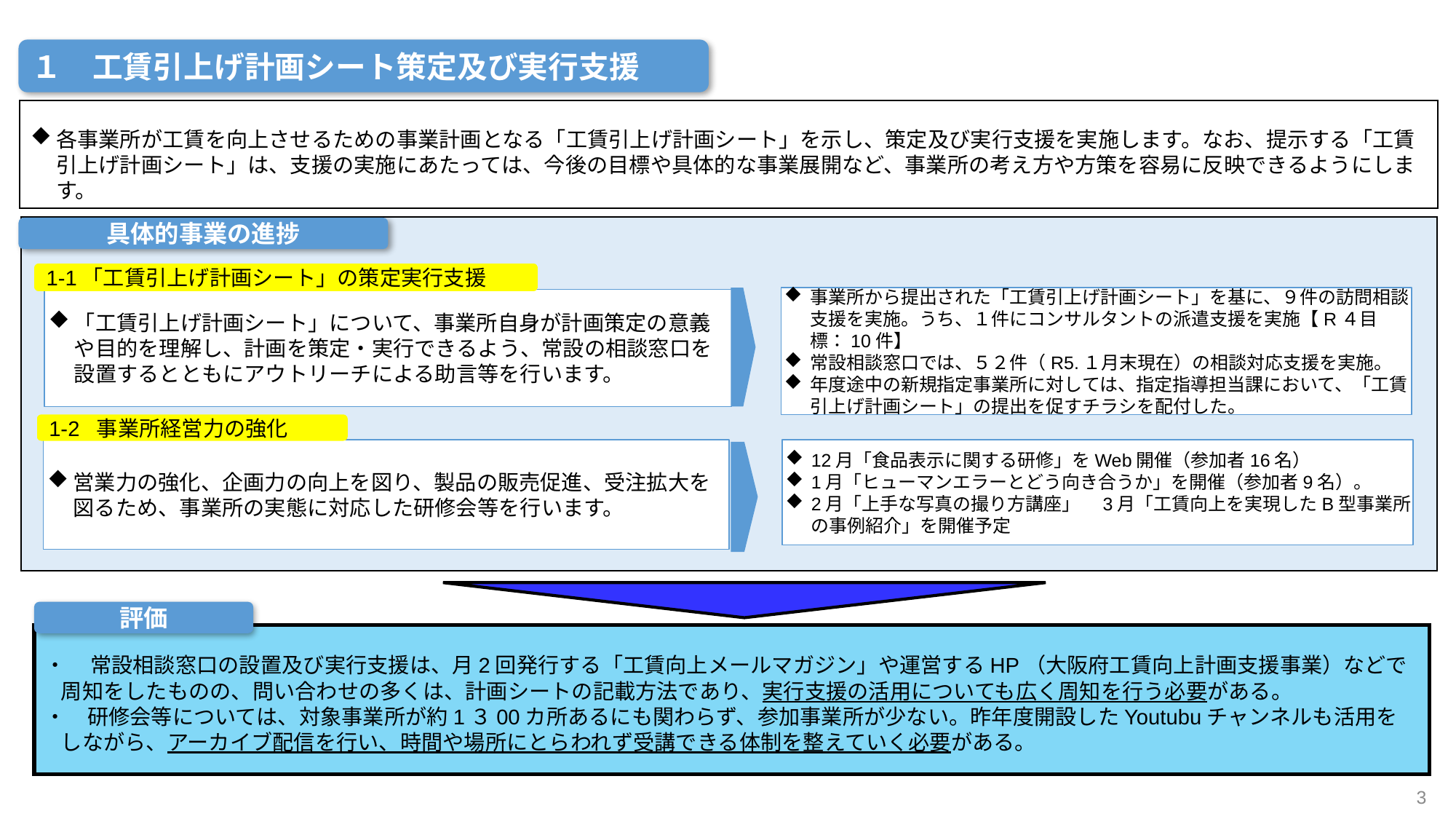

１　工賃引上げ計画シート策定及び実行支援

各事業所が工賃を向上させるための事業計画となる「工賃引上げ計画シート」を示し、策定及び実行支援を実施します。なお、提示する「工賃引上げ計画シート」は、支援の実施にあたっては、今後の目標や具体的な事業展開など、事業所の考え方や方策を容易に反映できるようにします。

具体的事業の進捗
1-1「工賃引上げ計画シート」の策定実行支援

事業所から提出された「工賃引上げ計画シート」を基に、９件の訪問相談支援を実施。うち、１件にコンサルタントの派遣支援を実施【R４目標：10件】
常設相談窓口では、５２件（R5.１月末現在）の相談対応支援を実施。
年度途中の新規指定事業所に対しては、指定指導担当課において、「工賃引上げ計画シート」の提出を促すチラシを配付した。

「工賃引上げ計画シート」について、事業所自身が計画策定の意義や目的を理解し、計画を策定・実行できるよう、常設の相談窓口を設置するとともにアウトリーチによる助言等を行います。
1-2  事業所経営力の強化

12月「食品表示に関する研修」をWeb開催（参加者16名）
1月「ヒューマンエラーとどう向き合うか」を開催（参加者9名）。
2月「上手な写真の撮り方講座」　3月「工賃向上を実現したB型事業所の事例紹介」を開催予定

営業力の強化、企画力の向上を図り、製品の販売促進、受注拡大を図るため、事業所の実態に対応した研修会等を行います。

評価

・　常設相談窓口の設置及び実行支援は、月2回発行する「工賃向上メールマガジン」や運営するHP（大阪府工賃向上計画支援事業）などで周知をしたものの、問い合わせの多くは、計画シートの記載方法であり、実行支援の活用についても広く周知を行う必要がある。
・　研修会等については、対象事業所が約1３00カ所あるにも関わらず、参加事業所が少ない。昨年度開設したYoutubuチャンネルも活用をしながら、アーカイブ配信を行い、時間や場所にとらわれず受講できる体制を整えていく必要がある。
3